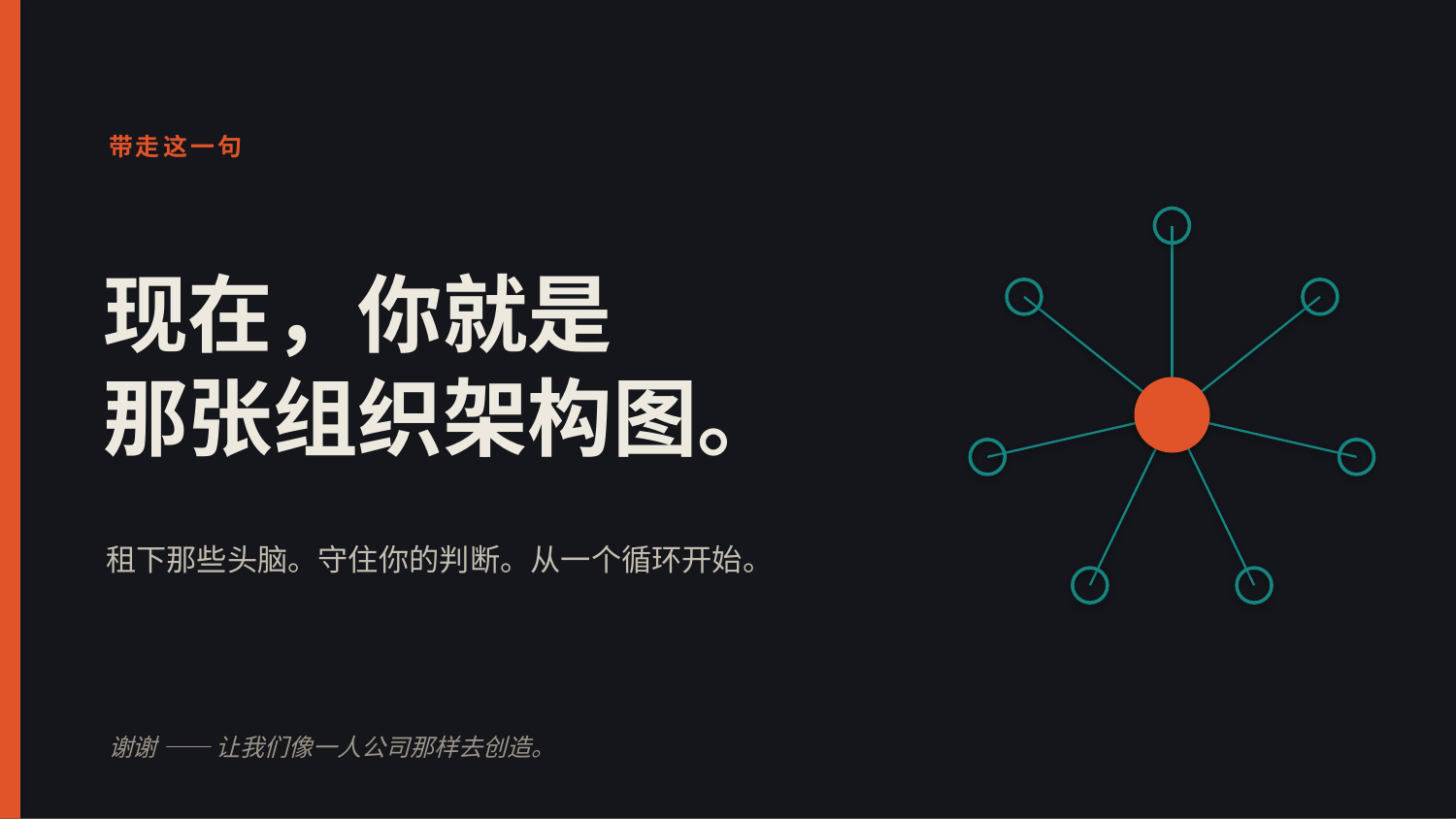

带走这一句

现在，你就是
那张组织架构图。

租下那些头脑。守住你的判断。从一个循环开始。

谢谢 —— 让我们像一人公司那样去创造。